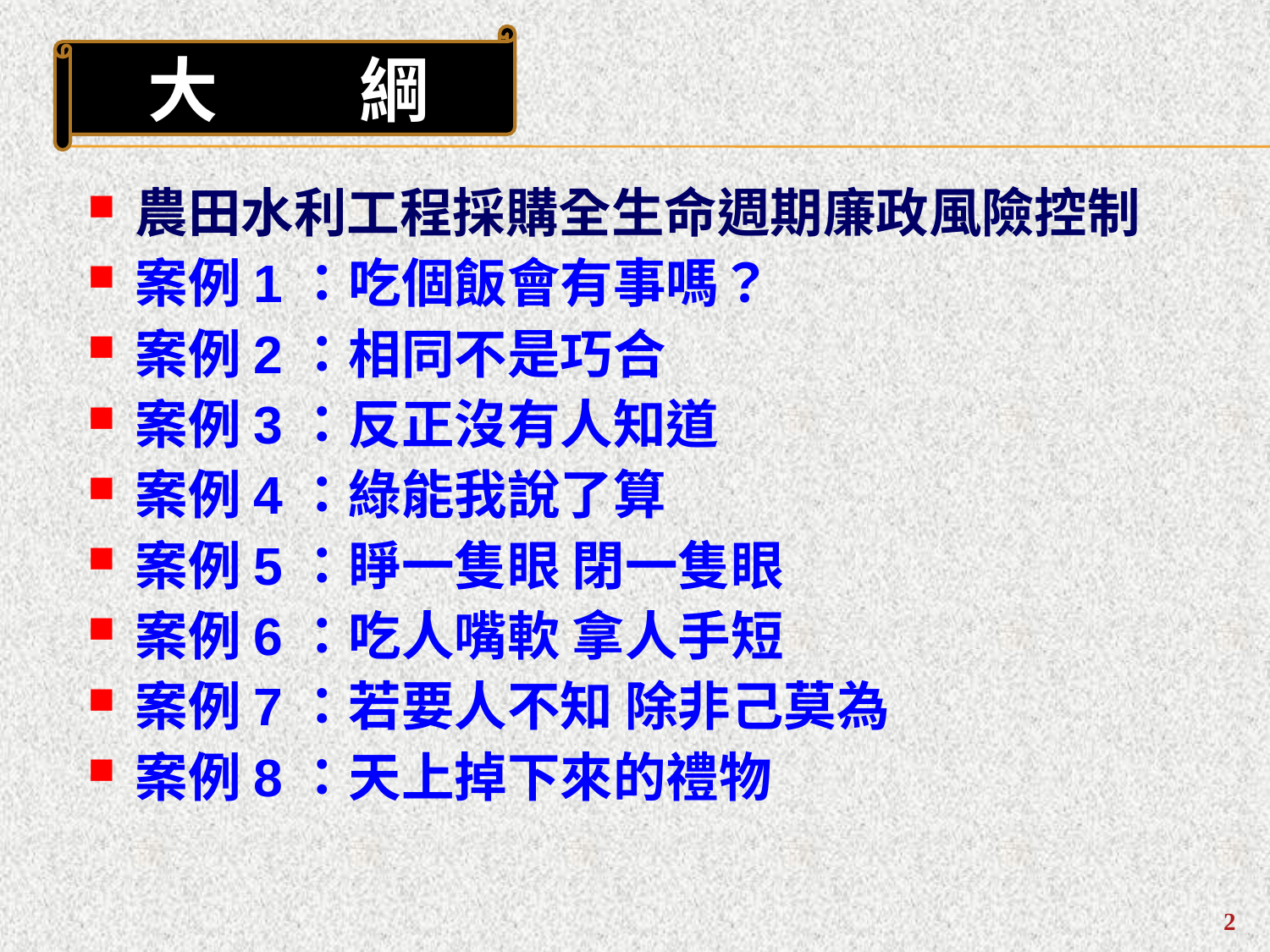

大　　綱
農田水利工程採購全生命週期廉政風險控制
案例1：吃個飯會有事嗎？
案例2：相同不是巧合
案例3：反正沒有人知道
案例4：綠能我說了算
案例5：睜一隻眼 閉一隻眼
案例6：吃人嘴軟 拿人手短
案例7：若要人不知 除非己莫為
案例8：天上掉下來的禮物

2